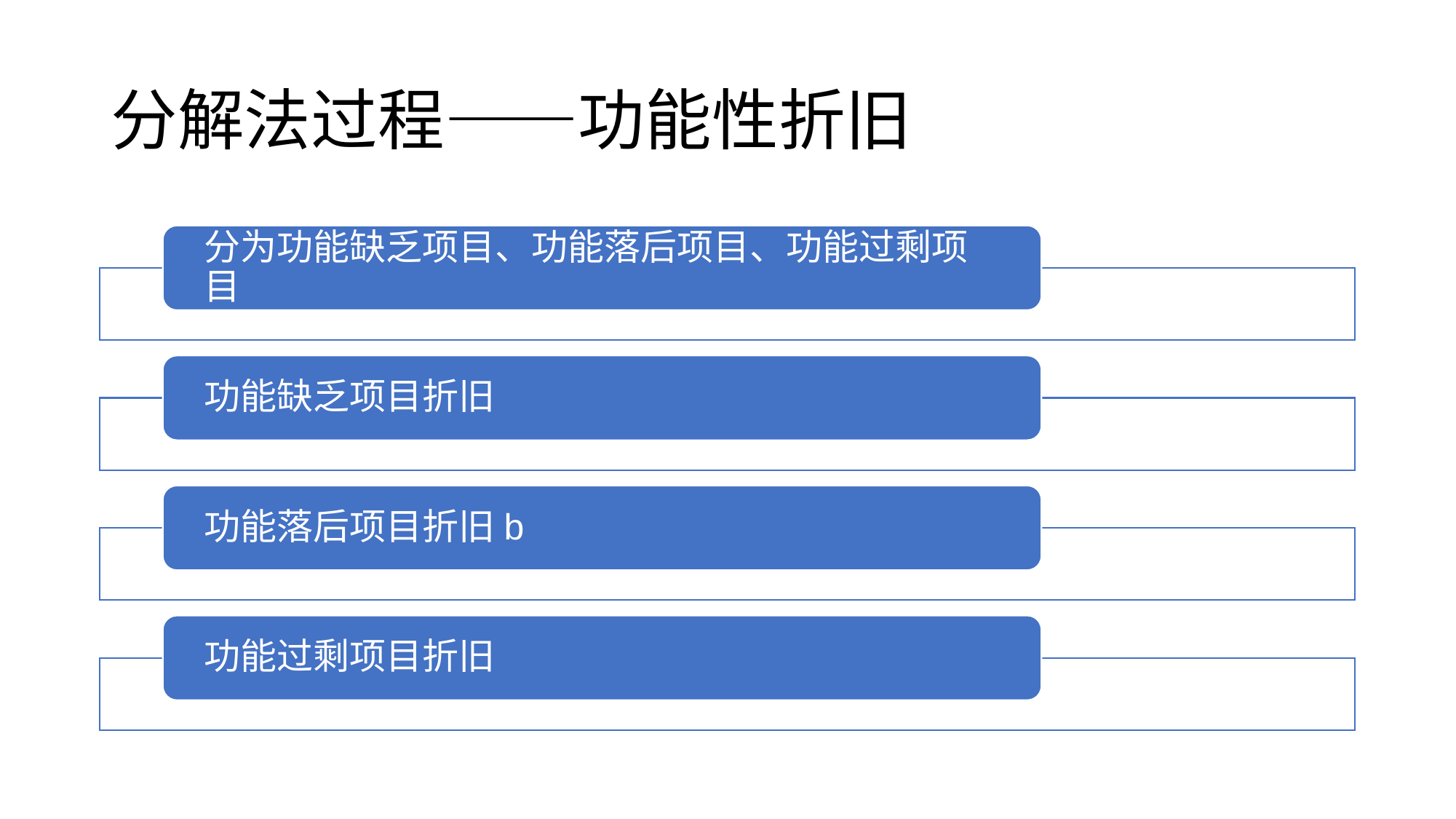

# 分解法过程——功能性折旧
分为功能缺乏项目、功能落后项目、功能过剩项目
功能缺乏项目折旧
功能落后项目折旧b
功能过剩项目折旧